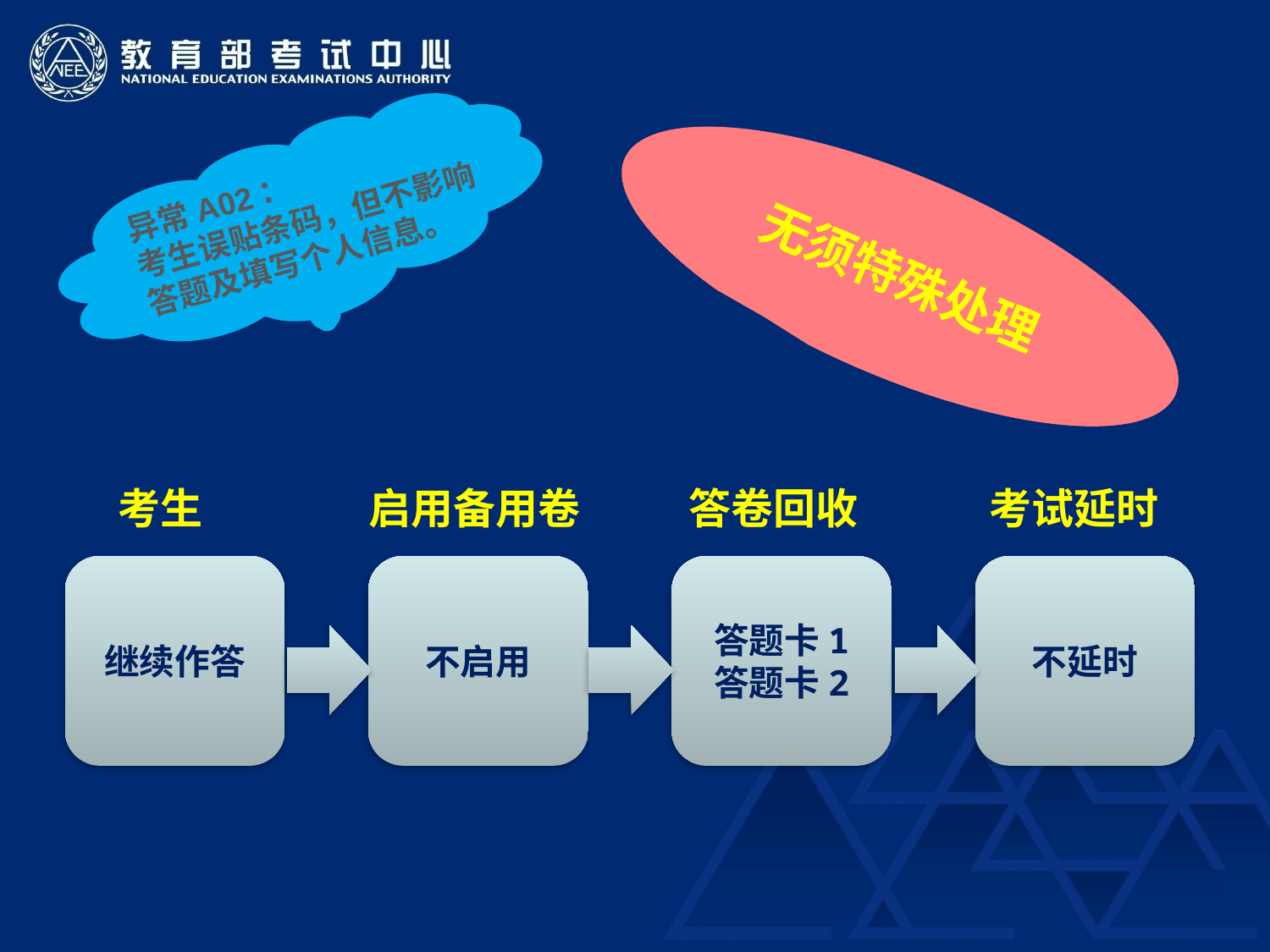

异常A02：
考生误贴条码，但不影响
答题及填写个人信息。
无须特殊处理
考生
启用备用卷
答卷回收
考试延时
继续作答
不启用
答题卡1
答题卡2
不延时